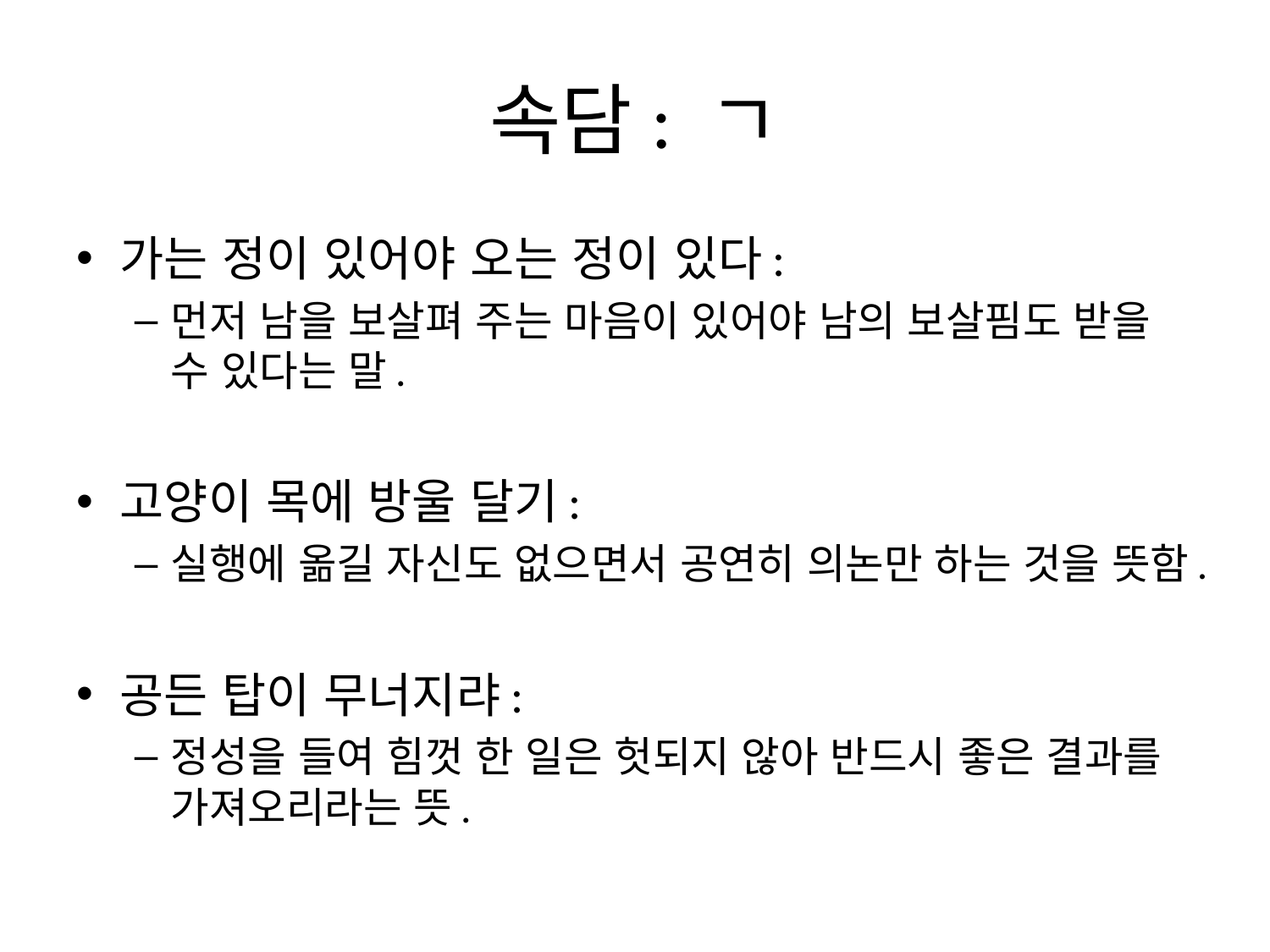

# 속담: ㄱ
가는 정이 있어야 오는 정이 있다:
먼저 남을 보살펴 주는 마음이 있어야 남의 보살핌도 받을 수 있다는 말.

고양이 목에 방울 달기:
실행에 옮길 자신도 없으면서 공연히 의논만 하는 것을 뜻함.

공든 탑이 무너지랴:
정성을 들여 힘껏 한 일은 헛되지 않아 반드시 좋은 결과를 가져오리라는 뜻.